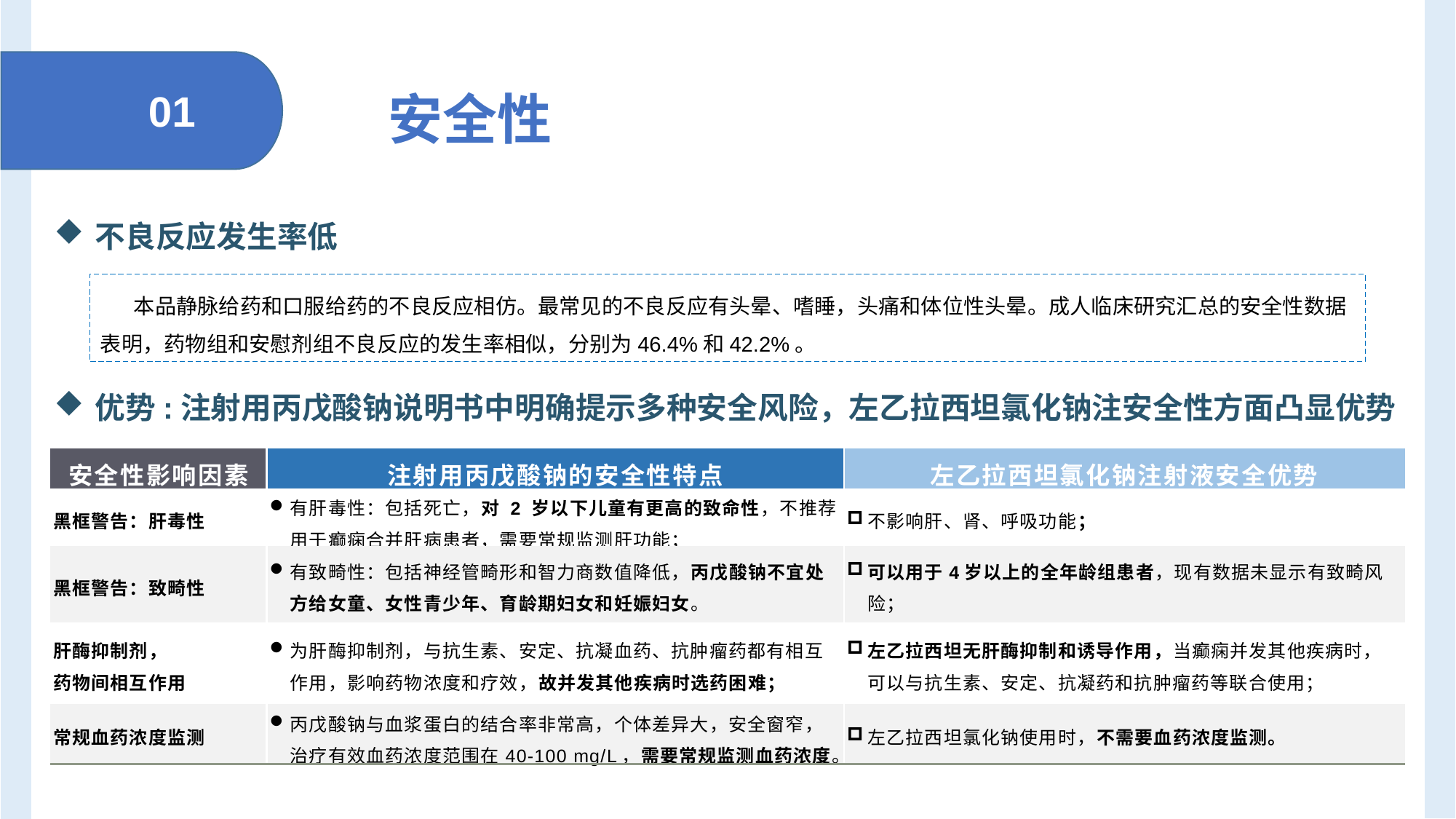

01

安全性
不良反应发生率低
      本品静脉给药和口服给药的不良反应相仿。最常见的不良反应有头晕、嗜睡，头痛和体位性头晕。成人临床研究汇总的安全性数据表明，药物组和安慰剂组不良反应的发生率相似，分别为46.4%和42.2%。
优势:注射用丙戊酸钠说明书中明确提示多种安全风险，左乙拉西坦氯化钠注安全性方面凸显优势
| 安全性影响因素 | 注射用丙戊酸钠的安全性特点 | 左乙拉西坦氯化钠注射液安全优势 |
| --- | --- | --- |
| 黑框警告：肝毒性 | 有肝毒性：包括死亡，对 2 岁以下儿童有更高的致命性，不推荐用于癫痫合并肝病患者，需要常规监测肝功能； | 不影响肝、肾、呼吸功能； |
| 黑框警告：致畸性 | 有致畸性：包括神经管畸形和智力商数值降低，丙戊酸钠不宜处方给女童、女性青少年、育龄期妇女和妊娠妇女。 | 可以用于4岁以上的全年龄组患者，现有数据未显示有致畸风险； |
| 肝酶抑制剂， 药物间相互作用 | 为肝酶抑制剂，与抗生素、安定、抗凝血药、抗肿瘤药都有相互作用，影响药物浓度和疗效，故并发其他疾病时选药困难； | 左乙拉西坦无肝酶抑制和诱导作用，当癫痫并发其他疾病时，可以与抗生素、安定、抗凝药和抗肿瘤药等联合使用； |
| 常规血药浓度监测 | 丙戊酸钠与血浆蛋白的结合率非常高，个体差异大，安全窗窄，治疗有效血药浓度范围在40-100 mg/L，需要常规监测血药浓度。 | 左乙拉西坦氯化钠使用时，不需要血药浓度监测。 |